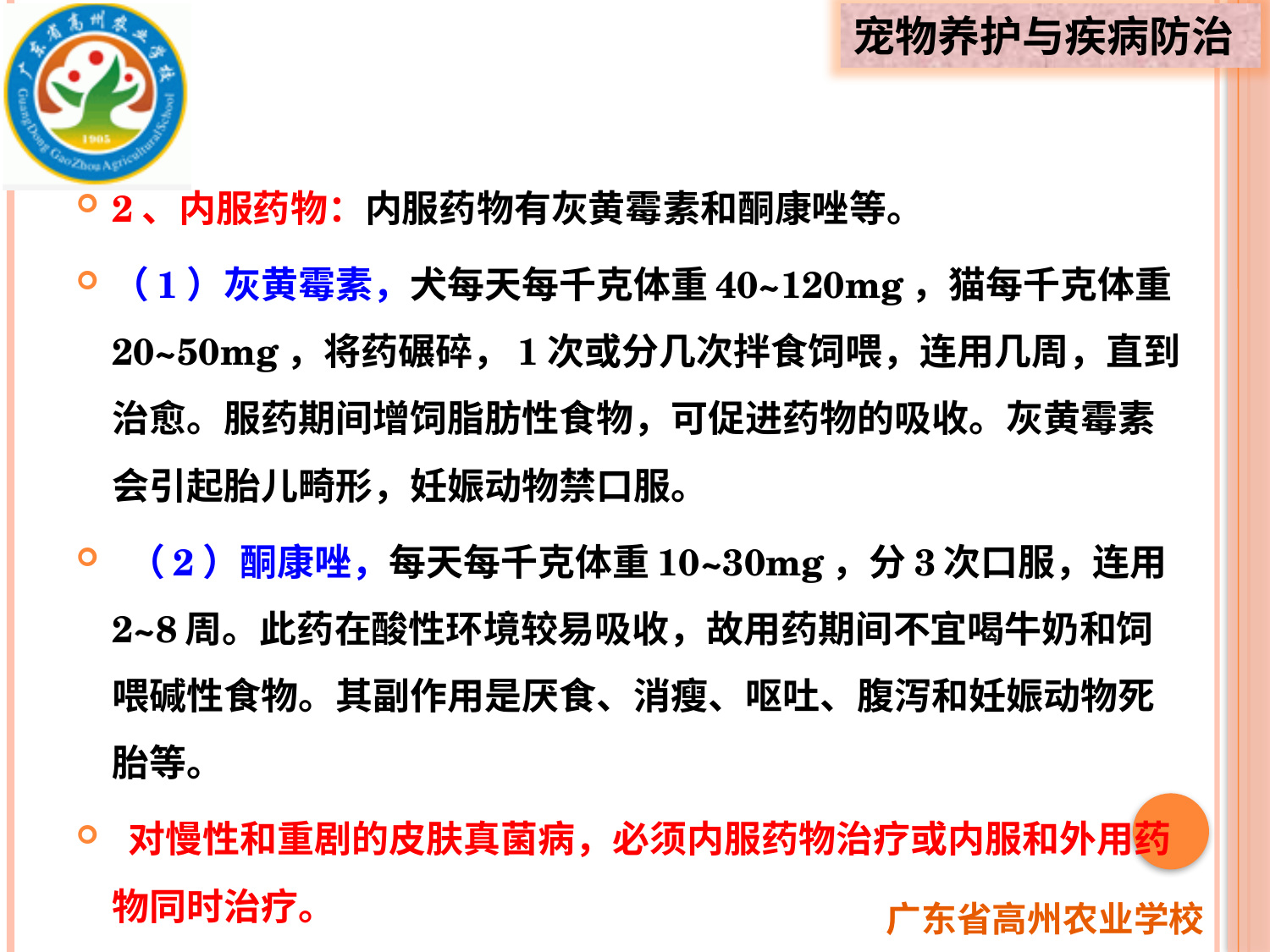

2、内服药物：内服药物有灰黄霉素和酮康唑等。
（1）灰黄霉素，犬每天每千克体重40~120mg，猫每千克体重20~50mg，将药碾碎，1次或分几次拌食饲喂，连用几周，直到治愈。服药期间增饲脂肪性食物，可促进药物的吸收。灰黄霉素会引起胎儿畸形，妊娠动物禁口服。
 （2）酮康唑，每天每千克体重10~30mg，分3次口服，连用2~8周。此药在酸性环境较易吸收，故用药期间不宜喝牛奶和饲喂碱性食物。其副作用是厌食、消瘦、呕吐、腹泻和妊娠动物死胎等。
 对慢性和重剧的皮肤真菌病，必须内服药物治疗或内服和外用药物同时治疗。